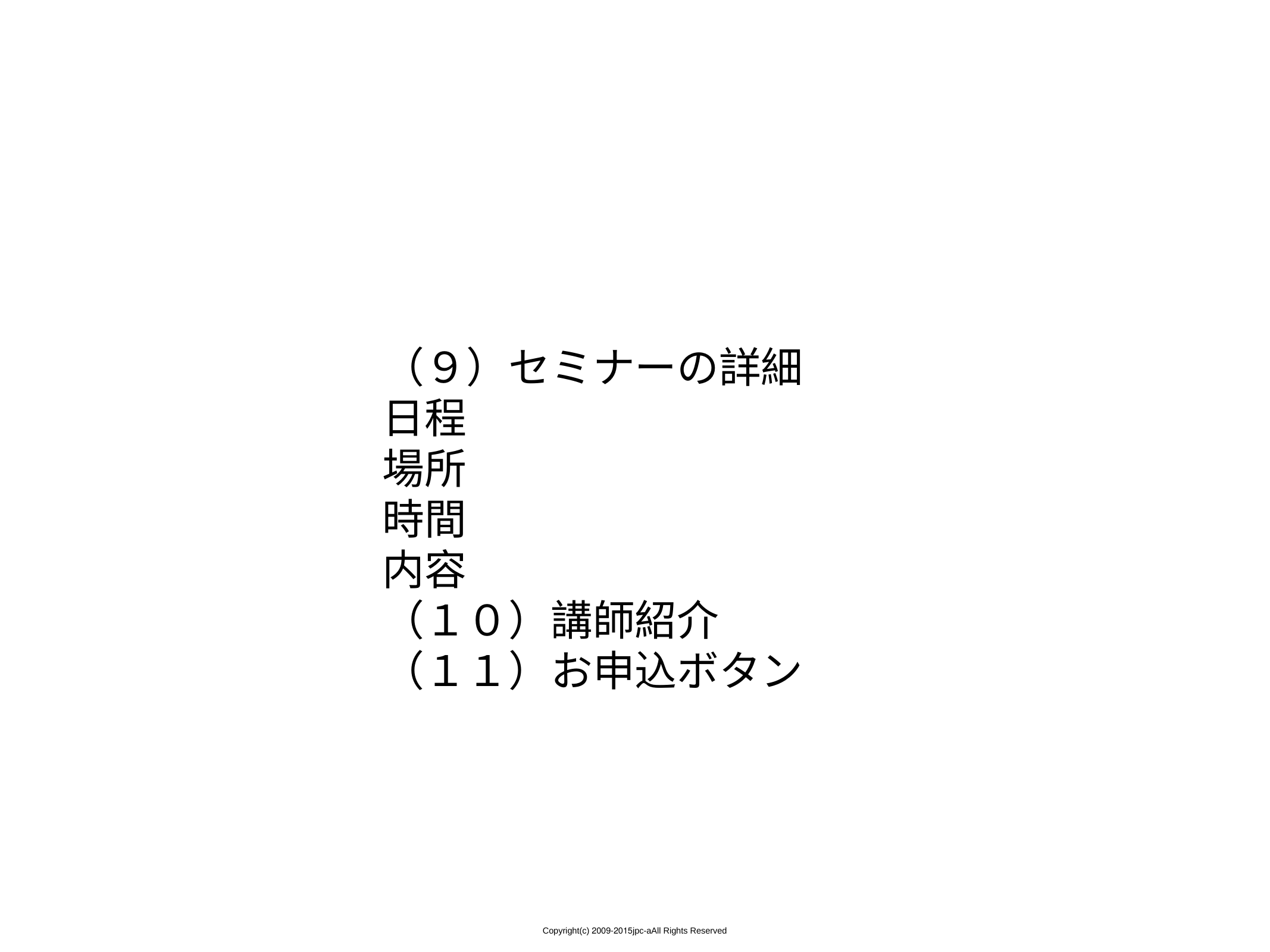

（９）セミナーの詳細
日程
場所
時間
内容
（１０）講師紹介
（１１）お申込ボタン
26